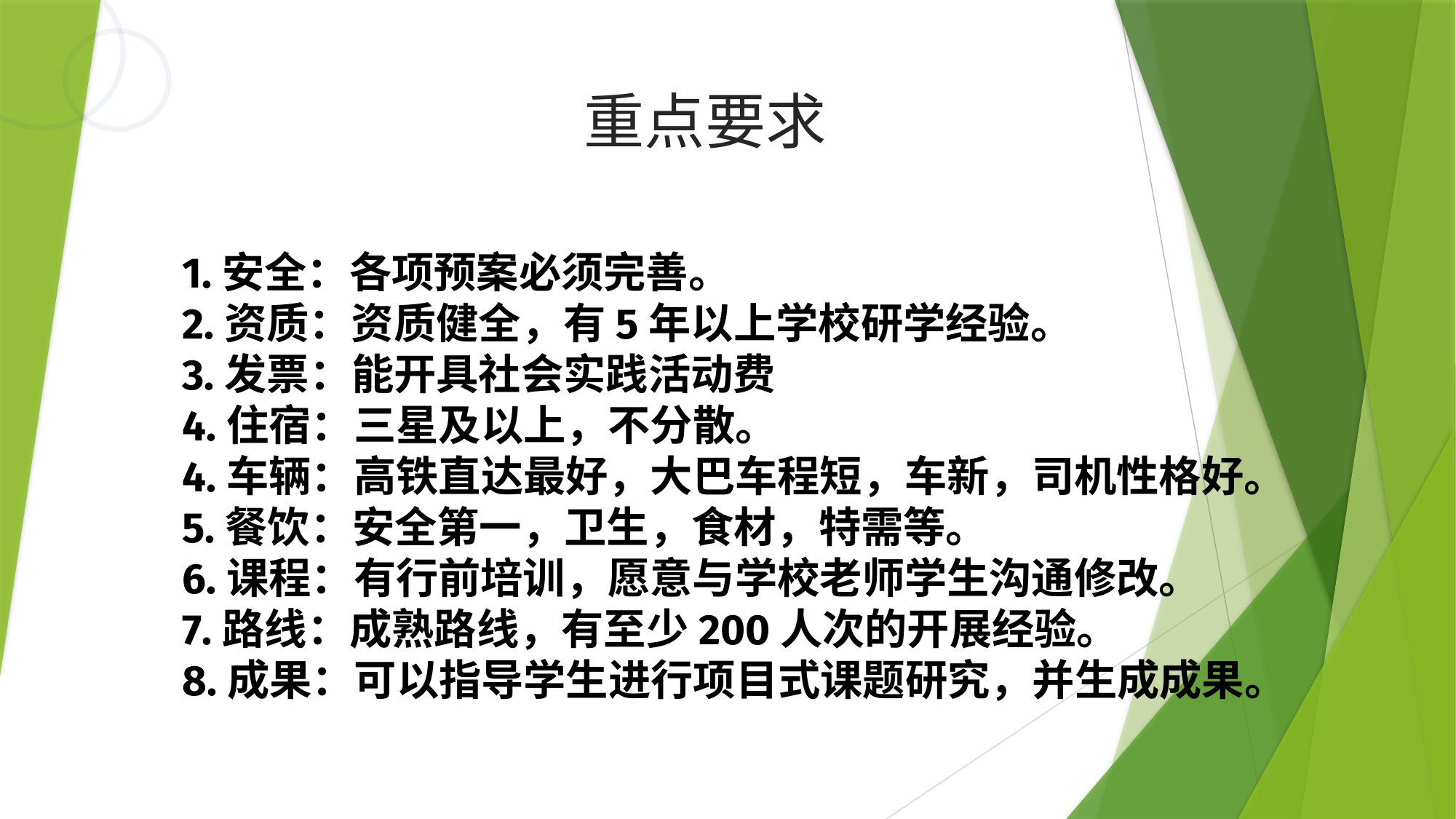

重点要求
1.安全：各项预案必须完善。
2.资质：资质健全，有5年以上学校研学经验。
3.发票：能开具社会实践活动费
4.住宿：三星及以上，不分散。
4.车辆：高铁直达最好，大巴车程短，车新，司机性格好。
5.餐饮：安全第一，卫生，食材，特需等。
6.课程：有行前培训，愿意与学校老师学生沟通修改。
7.路线：成熟路线，有至少200人次的开展经验。
8.成果：可以指导学生进行项目式课题研究，并生成成果。